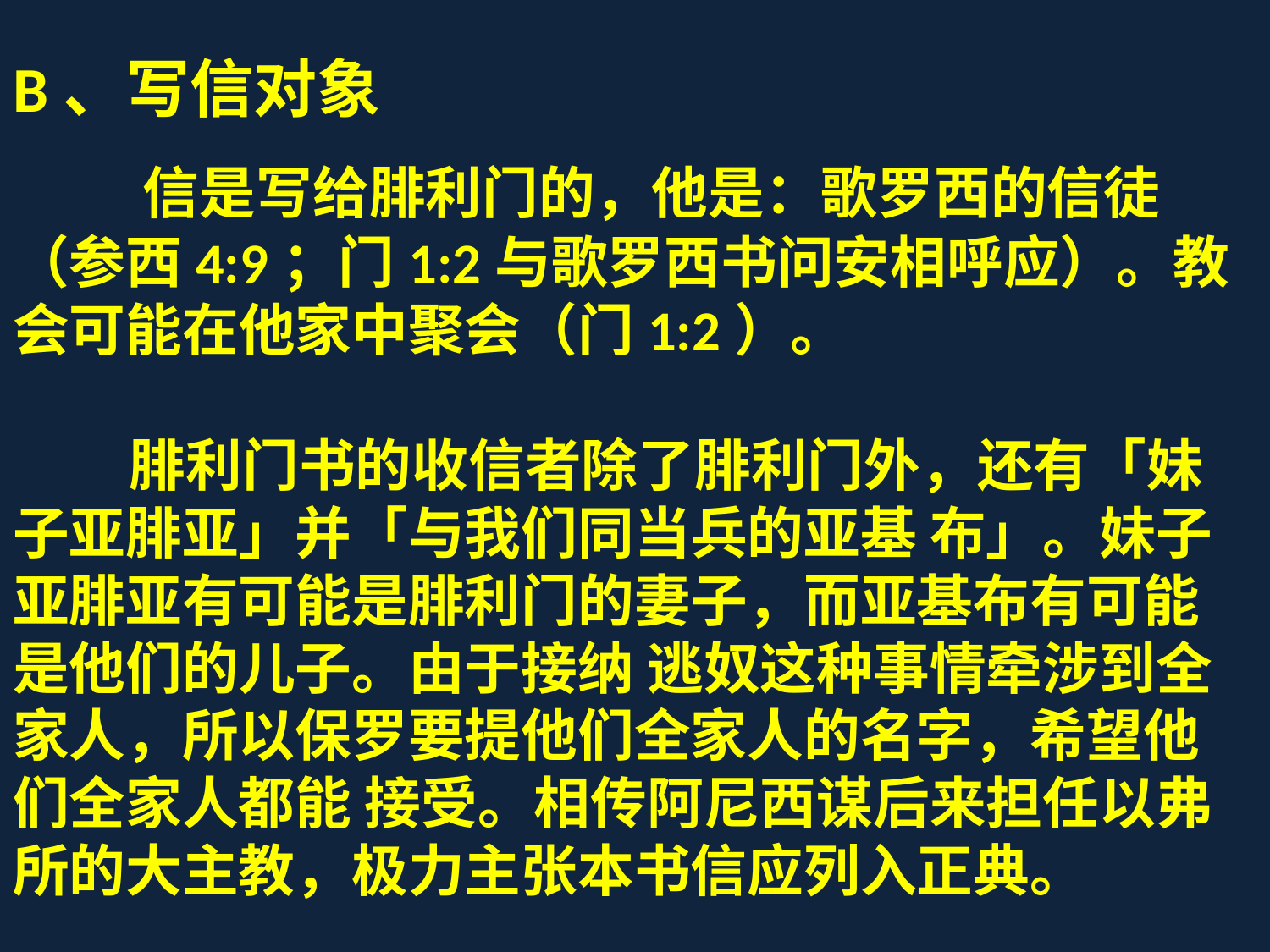

B、写信对象

        信是写给腓利门的，他是：歌罗西的信徒（参西4:9；门1:2与歌罗西书问安相呼应）。教会可能在他家中聚会（门1:2）。

        腓利门书的收信者除了腓利门外，还有「妹子亚腓亚」并「与我们同当兵的亚基 布」。妹子亚腓亚有可能是腓利门的妻子，而亚基布有可能是他们的儿子。由于接纳 逃奴这种事情牵涉到全家人，所以保罗要提他们全家人的名字，希望他们全家人都能 接受。相传阿尼西谋后来担任以弗所的大主教，极力主张本书信应列入正典。